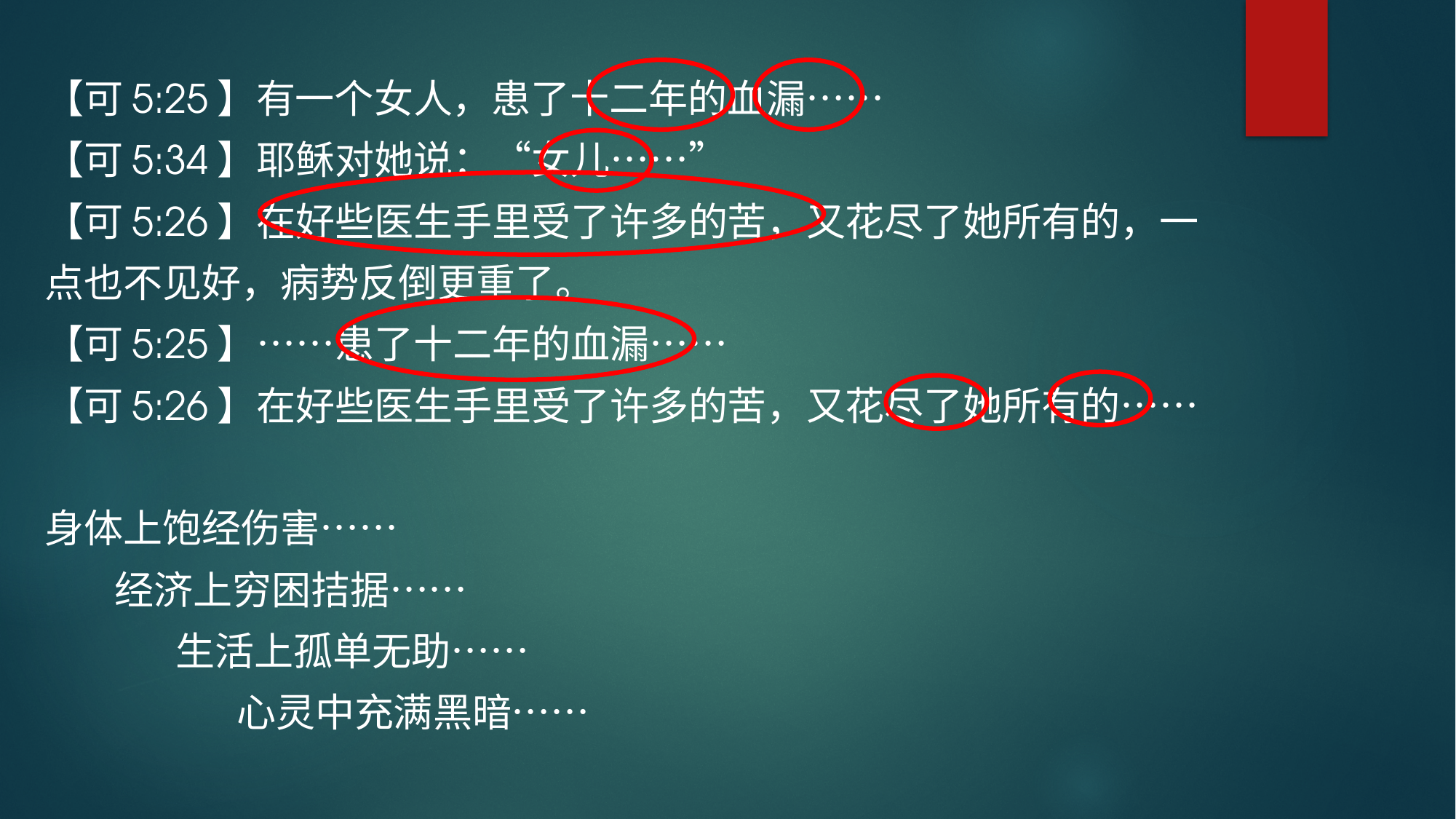

【可5:25】有一个女人，患了十二年的血漏……
【可5:34】耶稣对她说：“女儿……”
【可5:26】在好些医生手里受了许多的苦，又花尽了她所有的，一
点也不见好，病势反倒更重了。
【可5:25】……患了十二年的血漏……
【可5:26】在好些医生手里受了许多的苦，又花尽了她所有的……

身体上饱经伤害……
       经济上穷困拮据……
              生活上孤单无助……
                     心灵中充满黑暗……